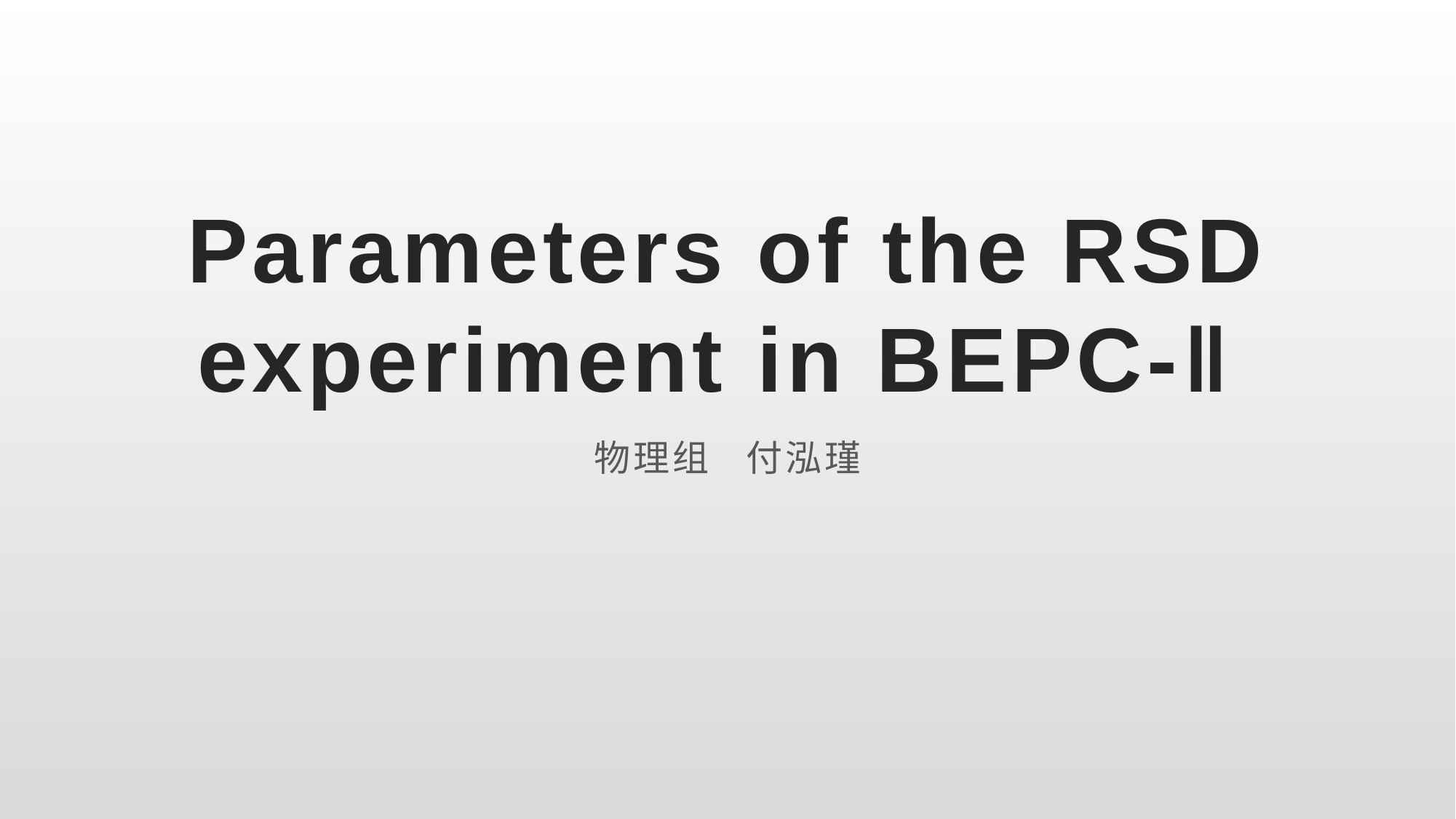

# Parameters of the RSD experiment in BEPC-ǁ
物理组   付泓瑾